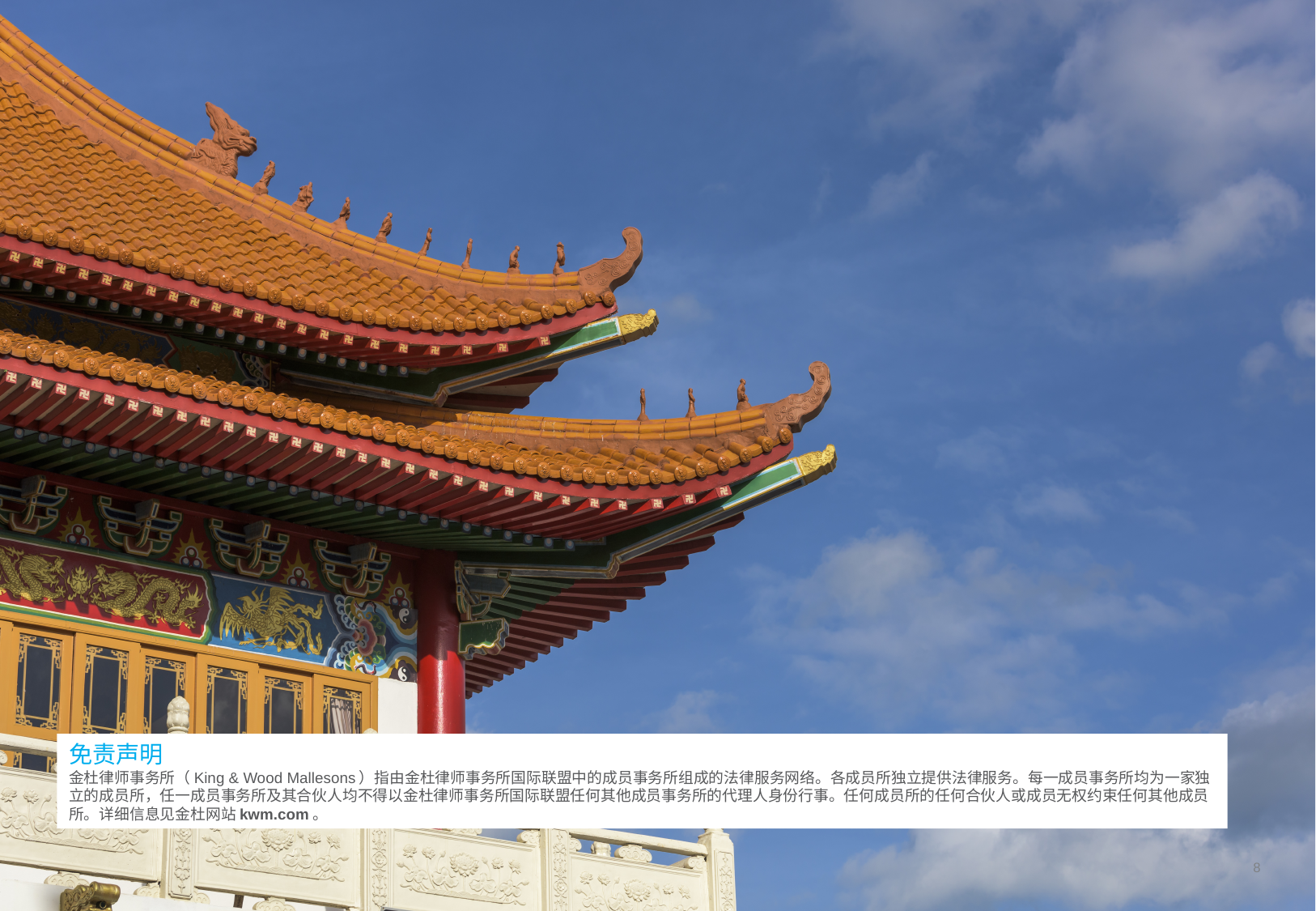

免责声明
金杜律师事务所（King & Wood Mallesons）指由金杜律师事务所国际联盟中的成员事务所组成的法律服务网络。各成员所独立提供法律服务。每一成员事务所均为一家独立的成员所，任一成员事务所及其合伙人均不得以金杜律师事务所国际联盟任何其他成员事务所的代理人身份行事。任何成员所的任何合伙人或成员无权约束任何其他成员所。详细信息见金杜网站kwm.com。
8